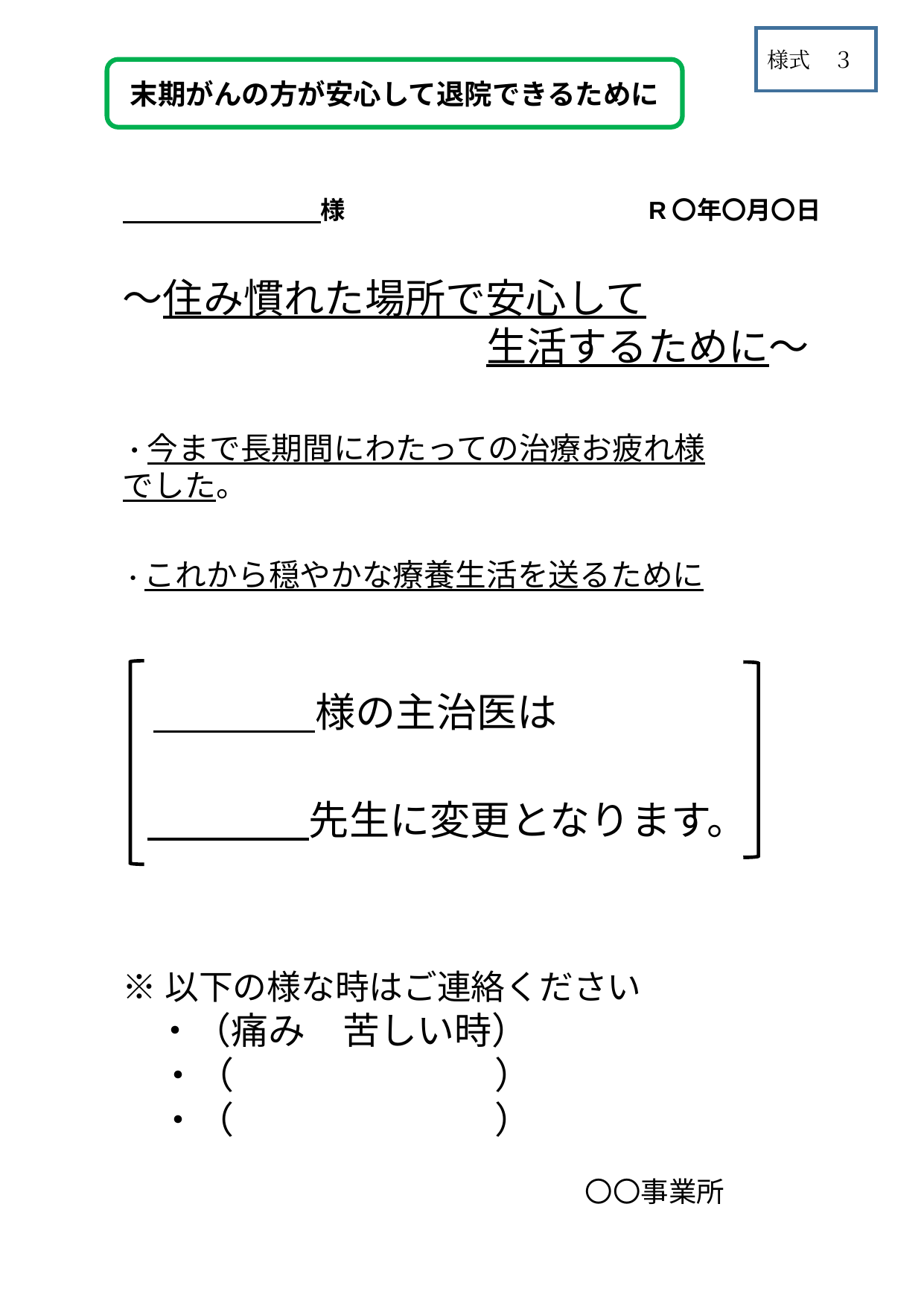

様式　３
末期がんの方が安心して退院できるために

　　　　　　　　様　　　　　　　　　　　　R〇年〇月〇日

～住み慣れた場所で安心して
　　　　　　　　　生活するために～

・今まで長期間にわたっての治療お疲れ様
でした。

・これから穏やかな療養生活を送るために

　　　　　様の主治医は

　　　　　先生に変更となります。

※以下の様な時はご連絡ください
　 ・（痛み　苦しい時）
　・（　　　　　　　）
　・（　　　　　　　）

                                                                        〇〇事業所